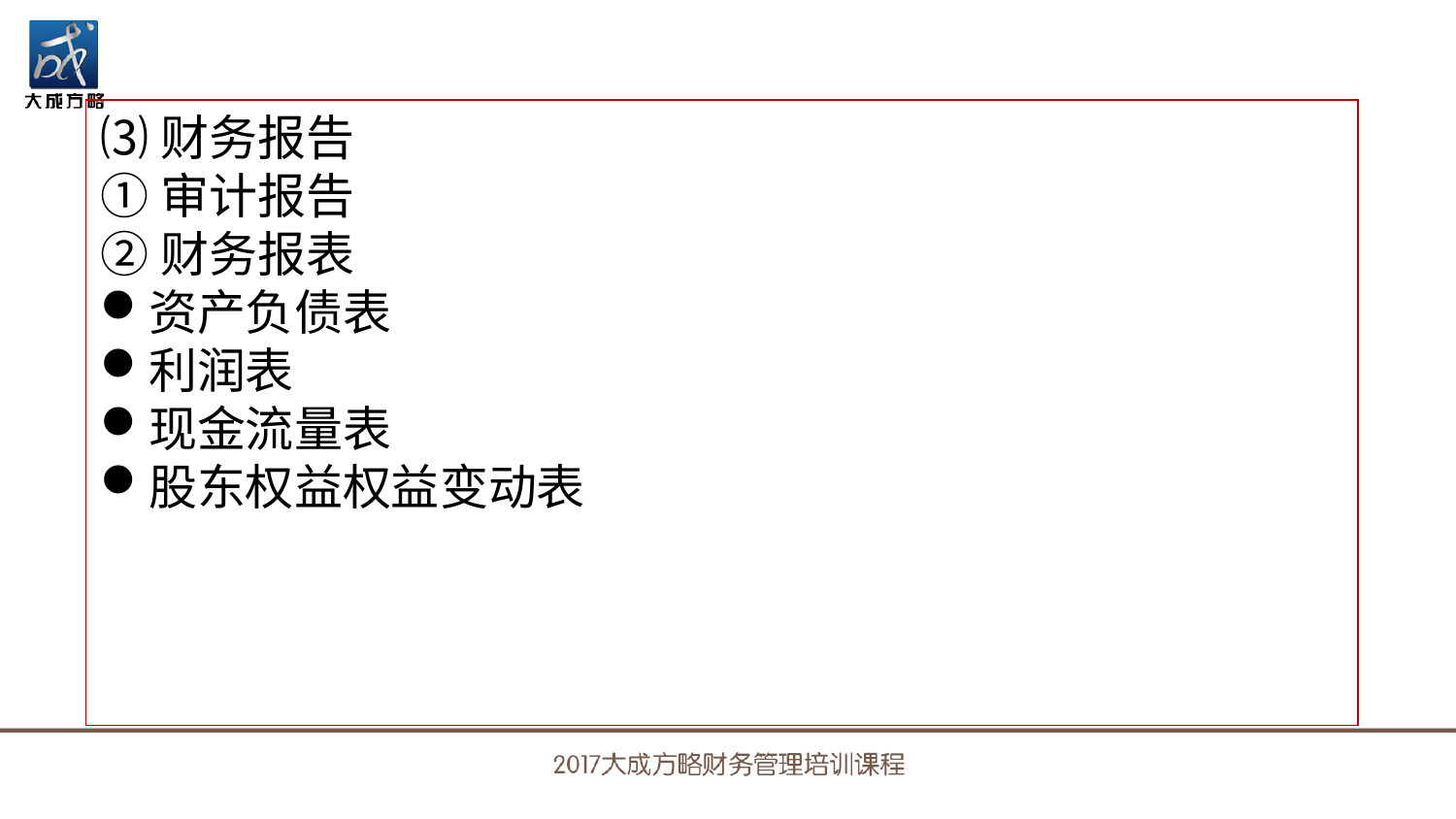

⑶财务报告
①审计报告
②财务报表
资产负债表
利润表
现金流量表
股东权益权益变动表